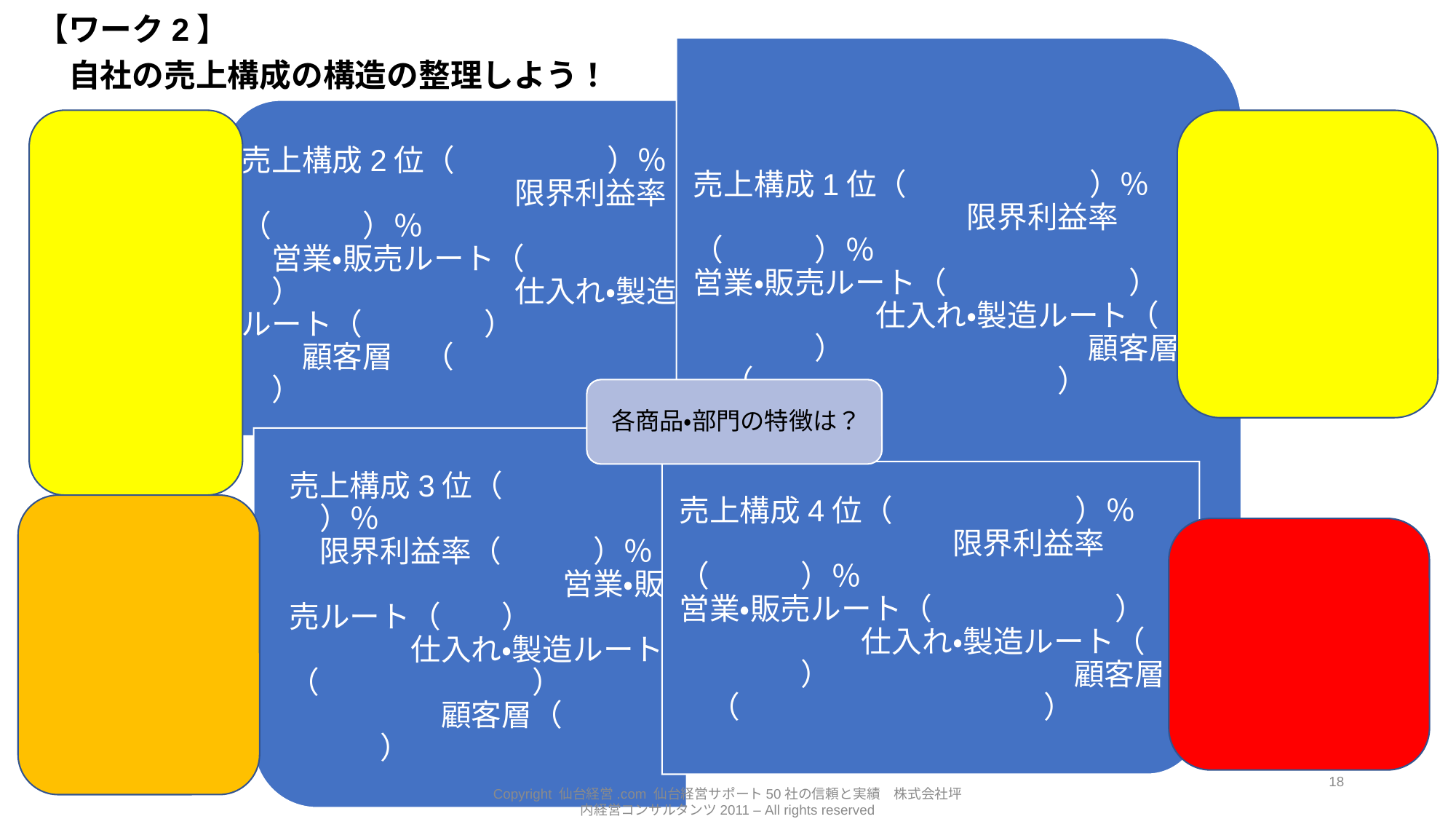

【ワーク2】
　自社の売上構成の構造の整理しよう！

売上構成2位（　　　　　）％　　　　　　　　　　限界利益率　（　　　）％　　　　　　　　　　営業・販売ルート（　　　　　）　　　　　　　仕入れ・製造ルート（　　　　）　　　　　　　　顧客層　（　　　　　　　　）
売上構成1位（　　　　　　）％　　　　　　　　　　限界利益率　（　　　）％　　　　　　　　　　営業・販売ルート（　　　　　　）　　　　　　　仕入れ・製造ルート（　　　　　）　　　　　　　　顧客層　（　　　　　　　　　　）
売上構成3位（　　　　）％　　　　　　　　　　限界利益率（　　　）％　　　　　　　　　営業・販売ルート（　　）　　　　　　　　仕入れ・製造ルート（　　　　　　　）　　　　　　　　顧客層（　　　　　　）
売上構成4位（　　　　　　）％　　　　　　　　　　限界利益率　（　　　）％　　　　　　　　　　営業・販売ルート（　　　　　　）　　　　　　　仕入れ・製造ルート（　　　　　）　　　　　　　　顧客層　（　　　　　　　　　　）
各商品・部門の特徴は？

18
Copyright 仙台経営.com 仙台経営サポート50社の信頼と実績　株式会社坪内経営コンサルタンツ2011 – All rights reserved